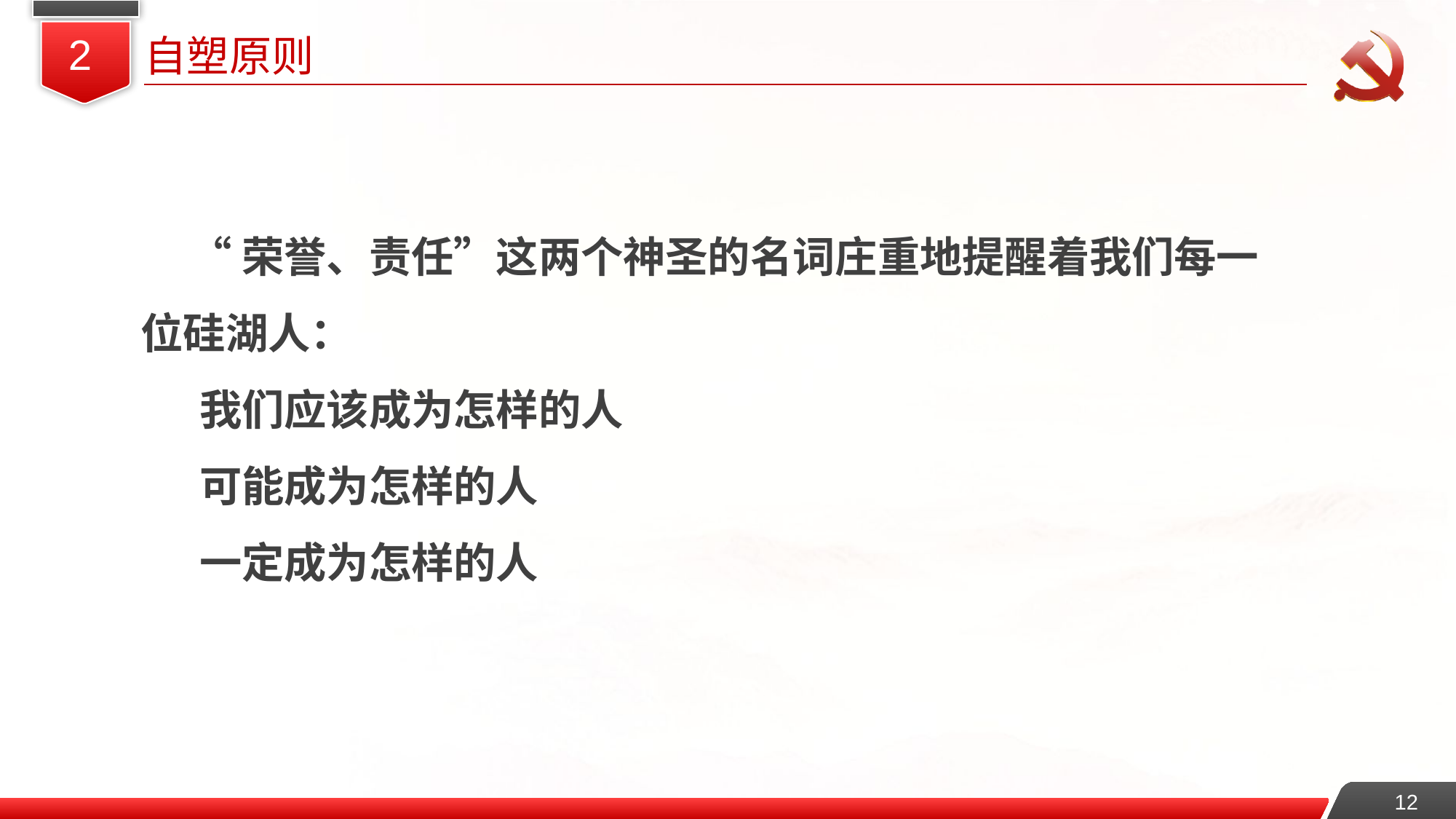

2
自塑原则
     “荣誉、责任”这两个神圣的名词庄重地提醒着我们每一位硅湖人：
     我们应该成为怎样的人
     可能成为怎样的人
     一定成为怎样的人